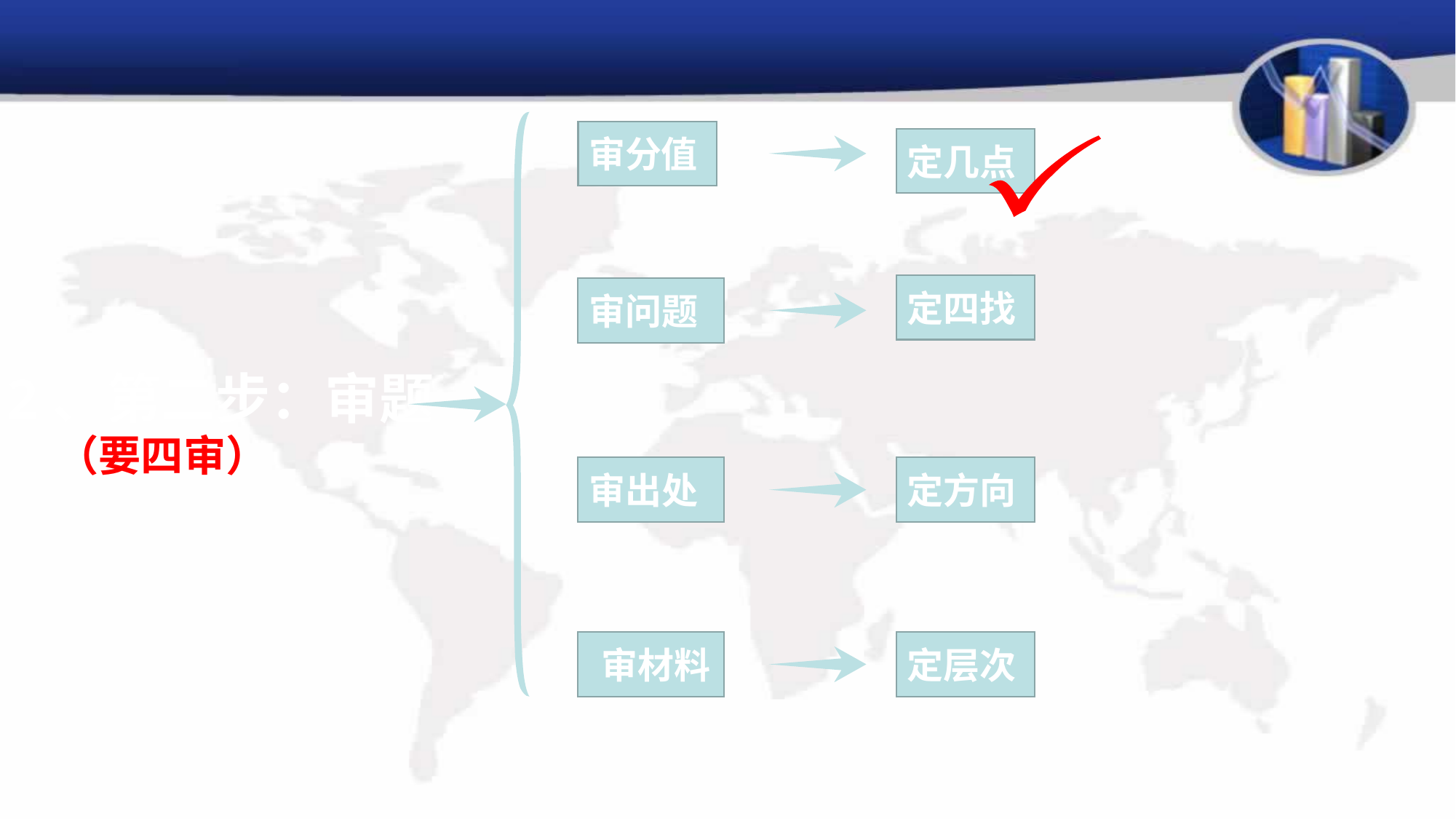

审分值
定几点

定四找
审问题

2、第二步：审题
   （要四审）

审出处
定方向

 审材料
定层次